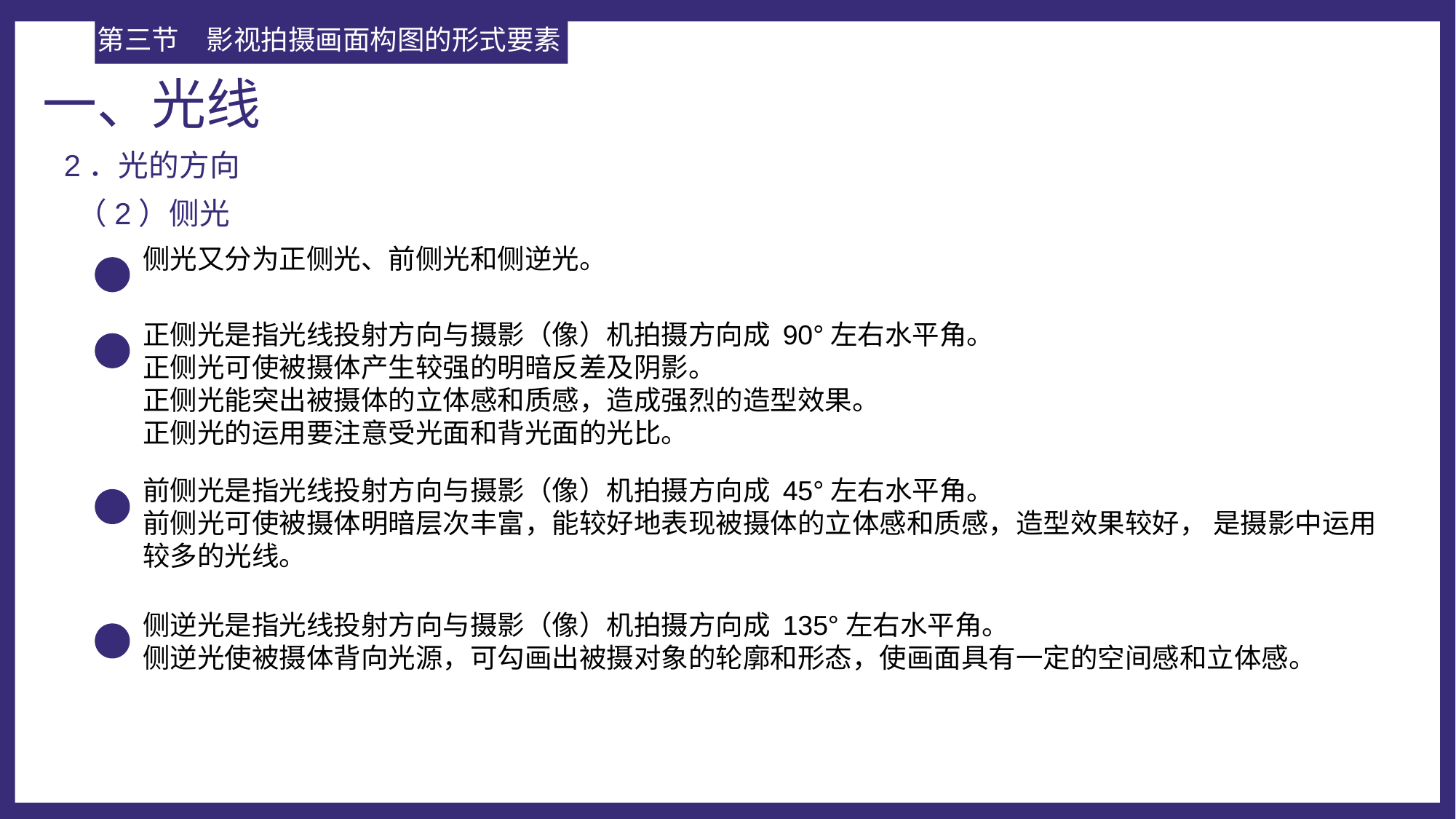

第三节	影视拍摄画面构图的形式要素
一、光线
2．光的方向
（2）侧光
侧光又分为正侧光、前侧光和侧逆光。

正侧光是指光线投射方向与摄影（像）机拍摄方向成 90°左右水平角。
正侧光可使被摄体产生较强的明暗反差及阴影。
正侧光能突出被摄体的立体感和质感，造成强烈的造型效果。
正侧光的运用要注意受光面和背光面的光比。

前侧光是指光线投射方向与摄影（像）机拍摄方向成 45°左右水平角。
前侧光可使被摄体明暗层次丰富，能较好地表现被摄体的立体感和质感，造型效果较好， 是摄影中运用较多的光线。

侧逆光是指光线投射方向与摄影（像）机拍摄方向成 135°左右水平角。
侧逆光使被摄体背向光源，可勾画出被摄对象的轮廓和形态，使画面具有一定的空间感和立体感。